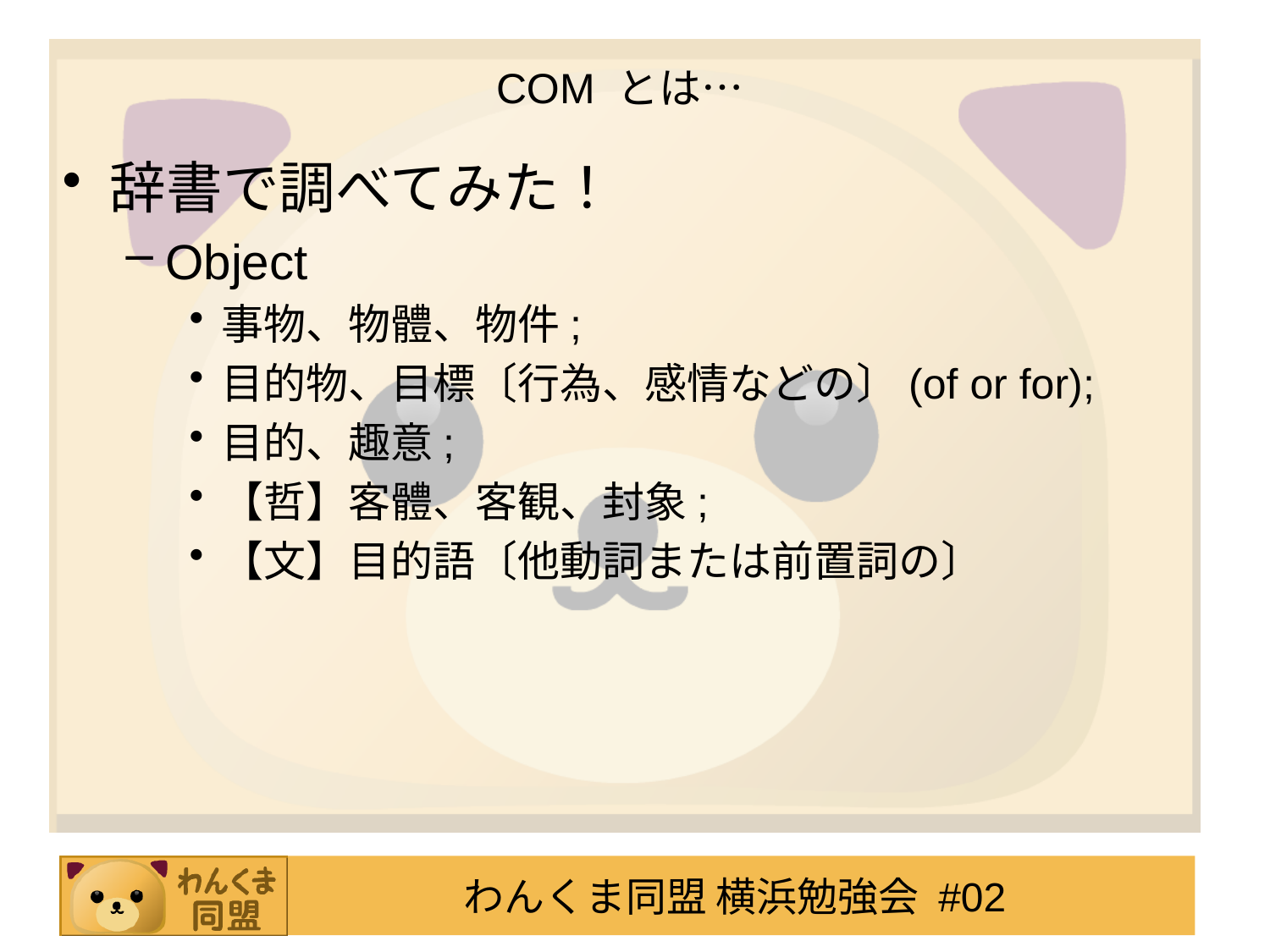

# COM とは…
辞書で調べてみた！
Object
事物、物體、物件;
目的物、目標〔行為、感情などの〕(of or for);
目的、趣意;
【哲】客體、客観、封象;
【文】目的語〔他動詞または前置詞の〕